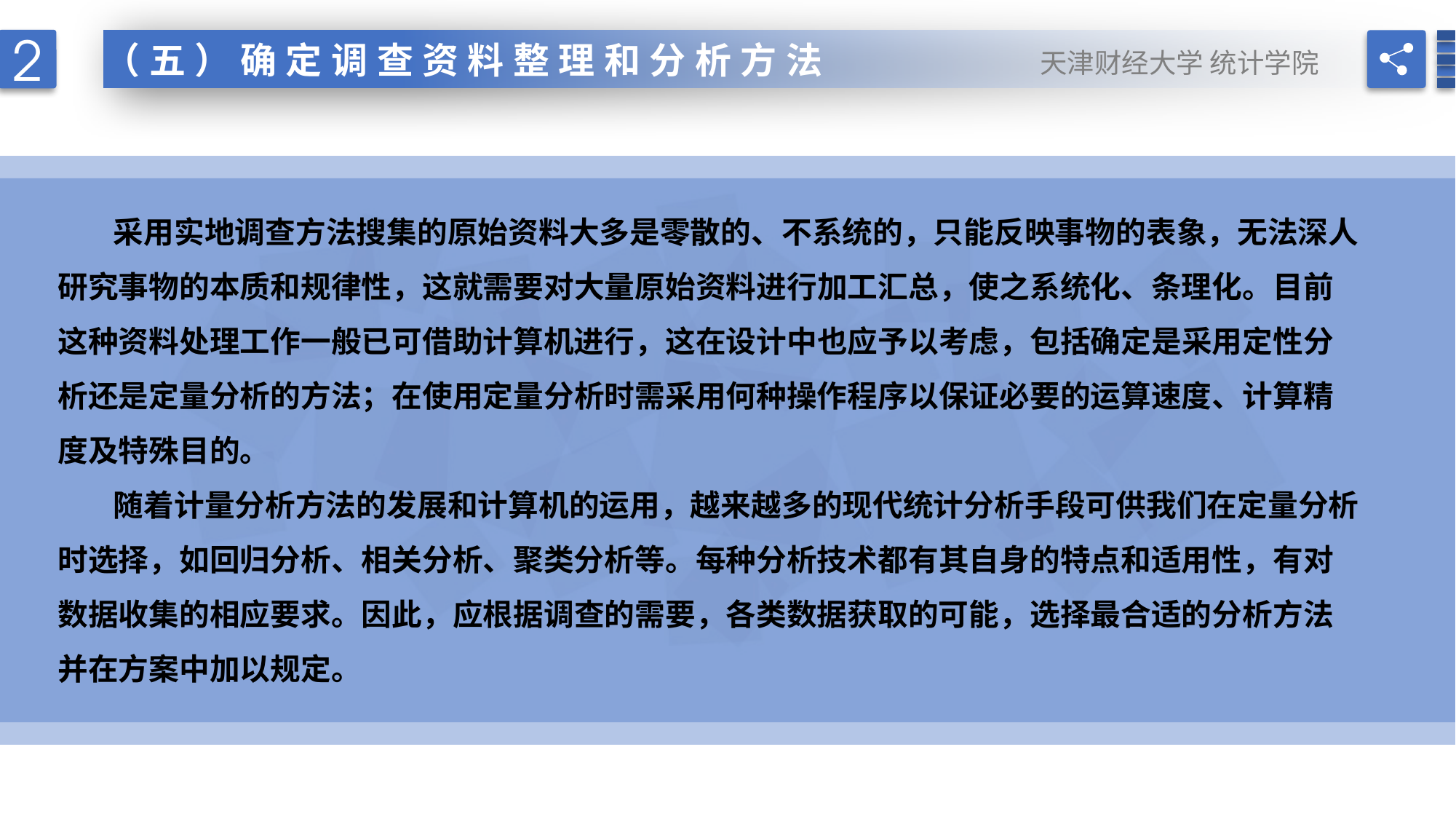

2

天津财经大学 统计学院

（五）确定调查资料整理和分析方法

       采用实地调查方法搜集的原始资料大多是零散的、不系统的，只能反映事物的表象，无法深人研究事物的本质和规律性，这就需要对大量原始资料进行加工汇总，使之系统化、条理化。目前这种资料处理工作一般已可借助计算机进行，这在设计中也应予以考虑，包括确定是采用定性分析还是定量分析的方法；在使用定量分析时需采用何种操作程序以保证必要的运算速度、计算精度及特殊目的。
       随着计量分析方法的发展和计算机的运用，越来越多的现代统计分析手段可供我们在定量分析时选择，如回归分析、相关分析、聚类分析等。每种分析技术都有其自身的特点和适用性，有对数据收集的相应要求。因此，应根据调查的需要，各类数据获取的可能，选择最合适的分析方法并在方案中加以规定。